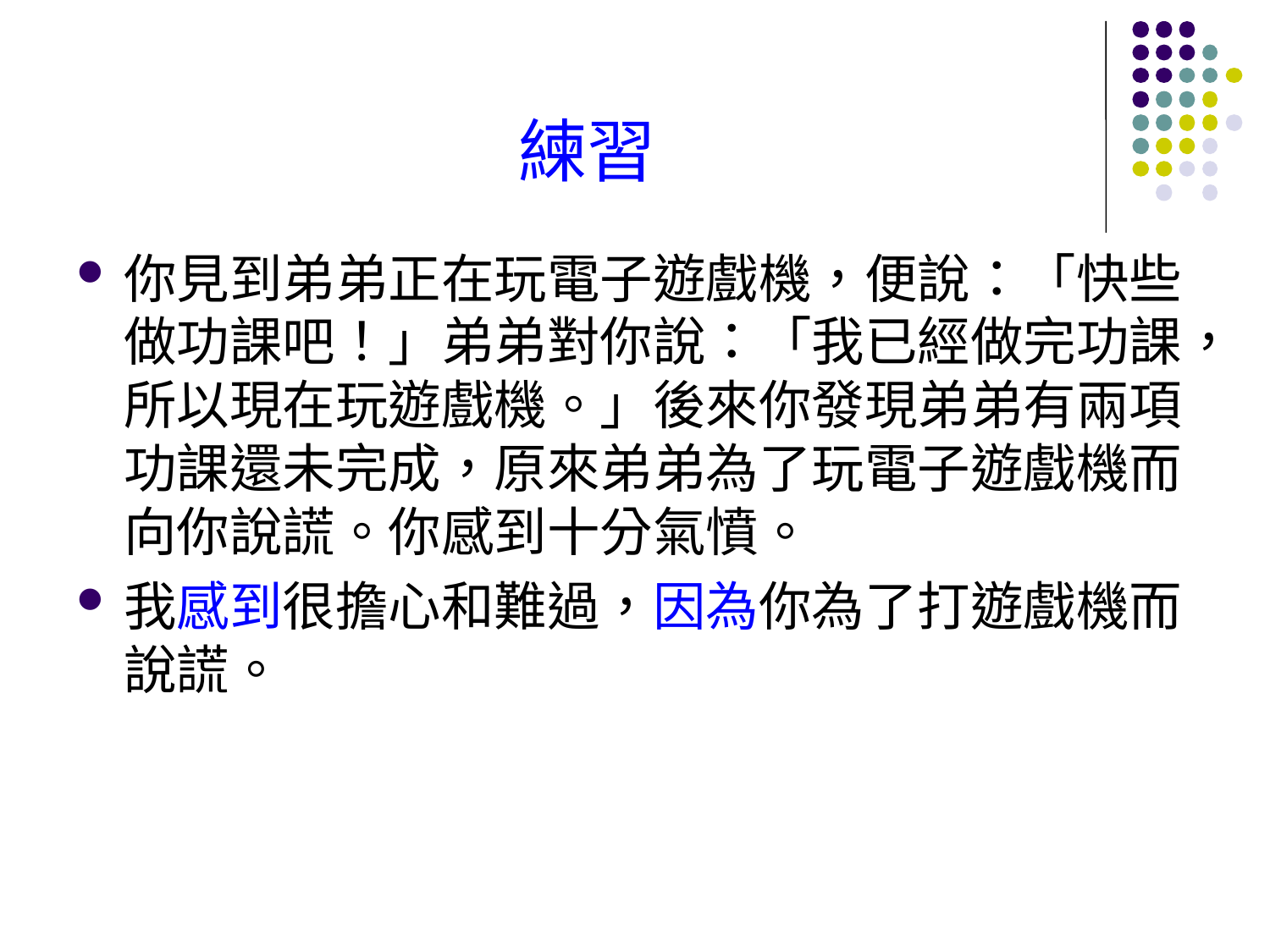

# 練習
你見到弟弟正在玩電子遊戲機，便說：「快些做功課吧！」弟弟對你說：「我已經做完功課，所以現在玩遊戲機。」後來你發現弟弟有兩項功課還未完成，原來弟弟為了玩電子遊戲機而向你說謊。你感到十分氣憤。
我感到很擔心和難過，因為你為了打遊戲機而說謊。